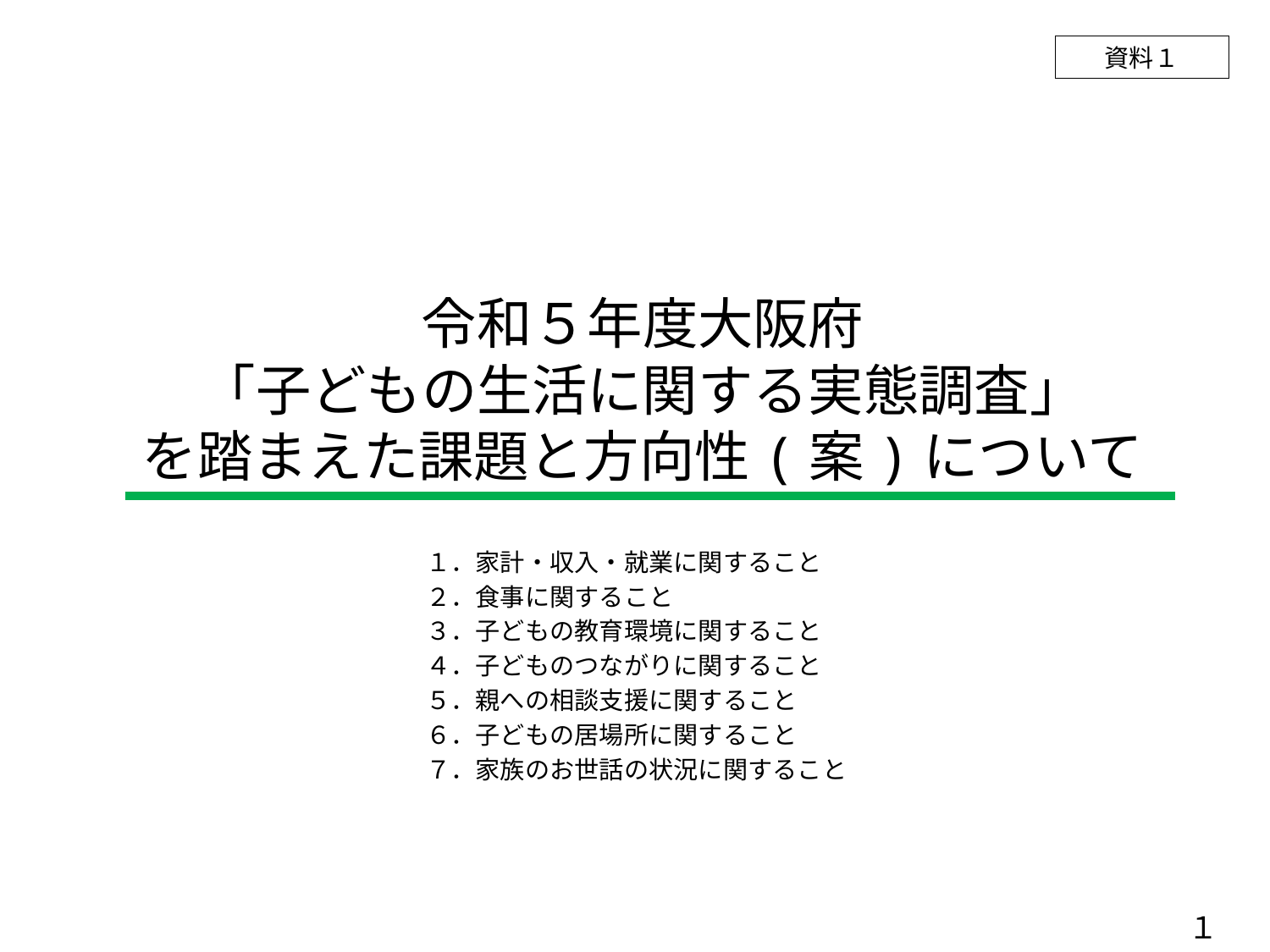

資料１
令和５年度大阪府
「子どもの生活に関する実態調査」
を踏まえた課題と方向性(案)について

　　　　　　　１．家計・収入・就業に関すること
　　　　　　　２．食事に関すること
　　　　　　　３．子どもの教育環境に関すること
　　　　　　　４．子どものつながりに関すること
　　　　　　　５．親への相談支援に関すること
　　　　　　　６．子どもの居場所に関すること
　　　　　　　７．家族のお世話の状況に関すること

１